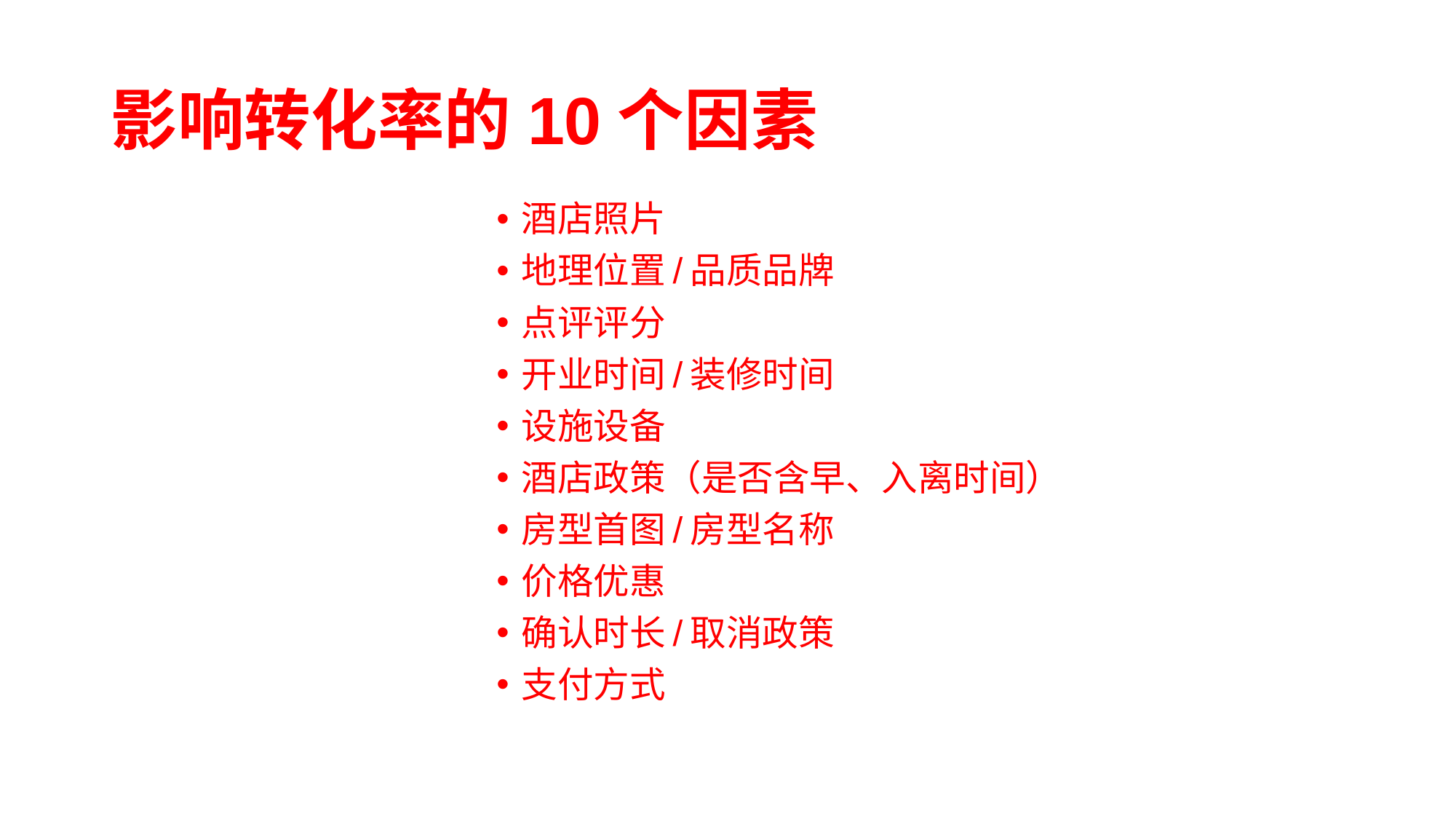

# 影响转化率的10个因素
酒店照片
地理位置/品质品牌
点评评分
开业时间/装修时间
设施设备
酒店政策（是否含早、入离时间）
房型首图/房型名称
价格优惠
确认时长/取消政策
支付方式